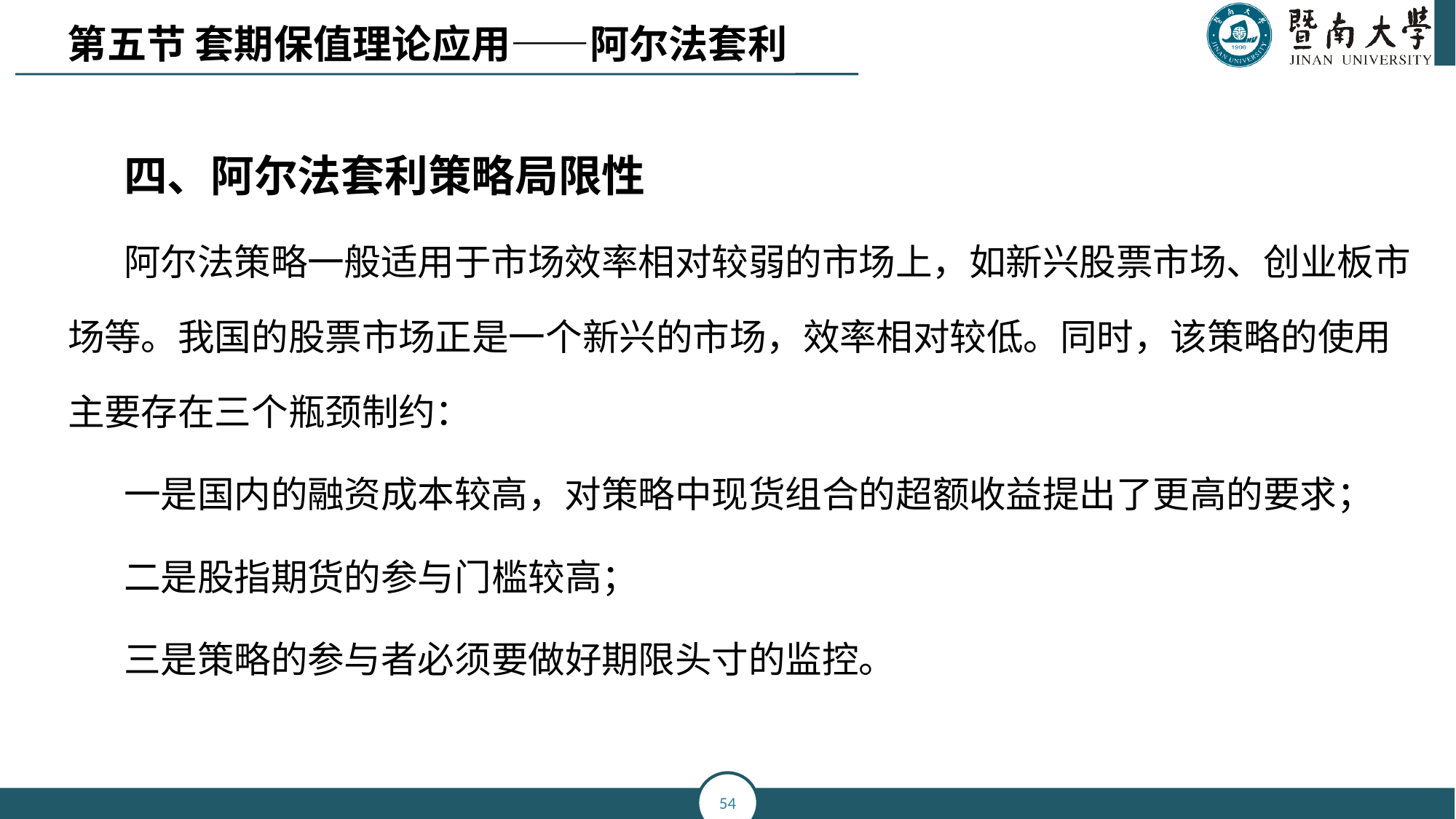

第五节 套期保值理论应用——阿尔法套利
四、阿尔法套利策略局限性
阿尔法策略一般适用于市场效率相对较弱的市场上，如新兴股票市场、创业板市场等。我国的股票市场正是一个新兴的市场，效率相对较低。同时，该策略的使用主要存在三个瓶颈制约：
一是国内的融资成本较高，对策略中现货组合的超额收益提出了更高的要求；
二是股指期货的参与门槛较高；
三是策略的参与者必须要做好期限头寸的监控。